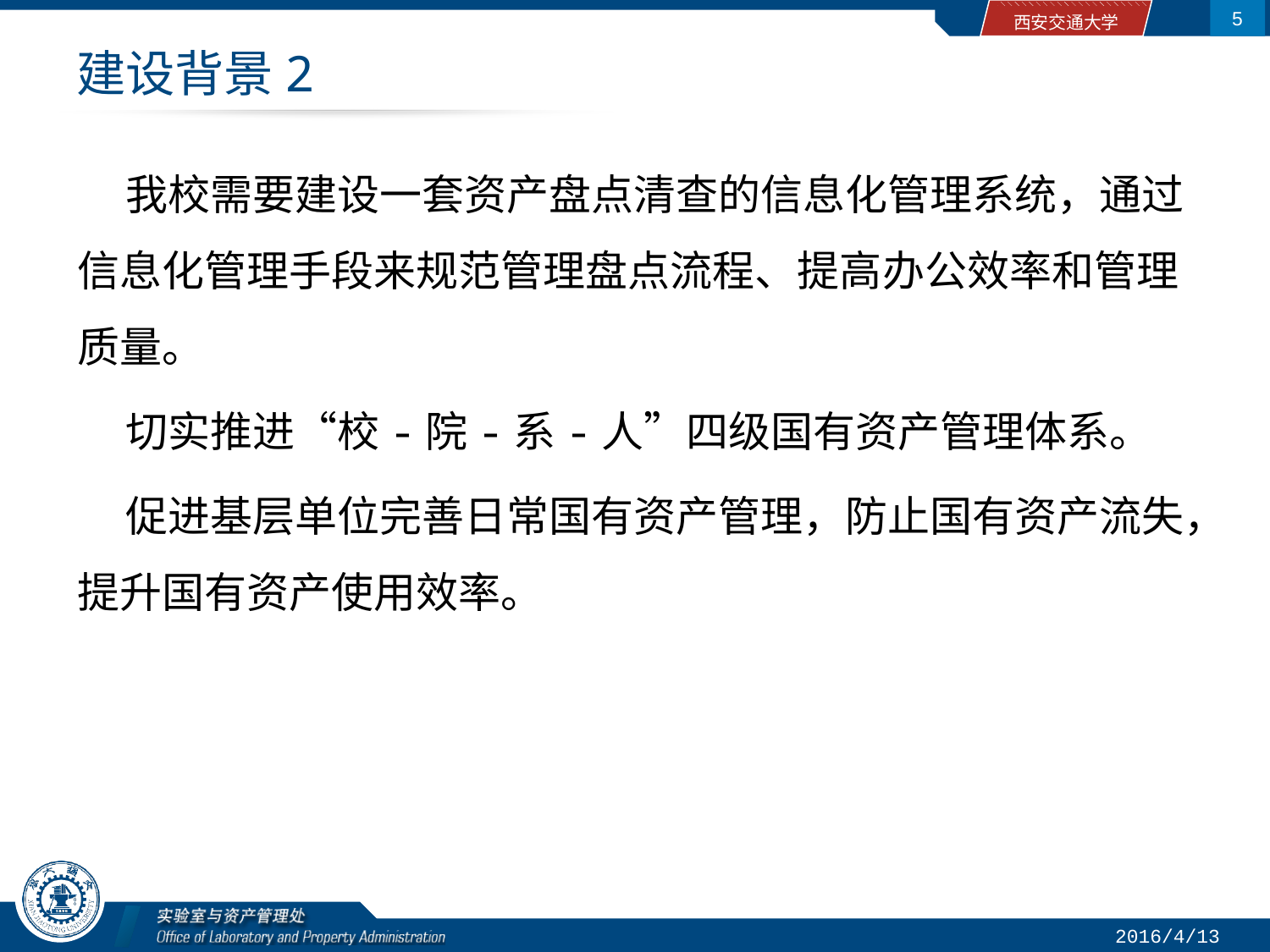

5
# 建设背景2
    我校需要建设一套资产盘点清查的信息化管理系统，通过信息化管理手段来规范管理盘点流程、提高办公效率和管理质量。
    切实推进“校-院-系-人”四级国有资产管理体系。
    促进基层单位完善日常国有资产管理，防止国有资产流失，提升国有资产使用效率。
2016/4/13